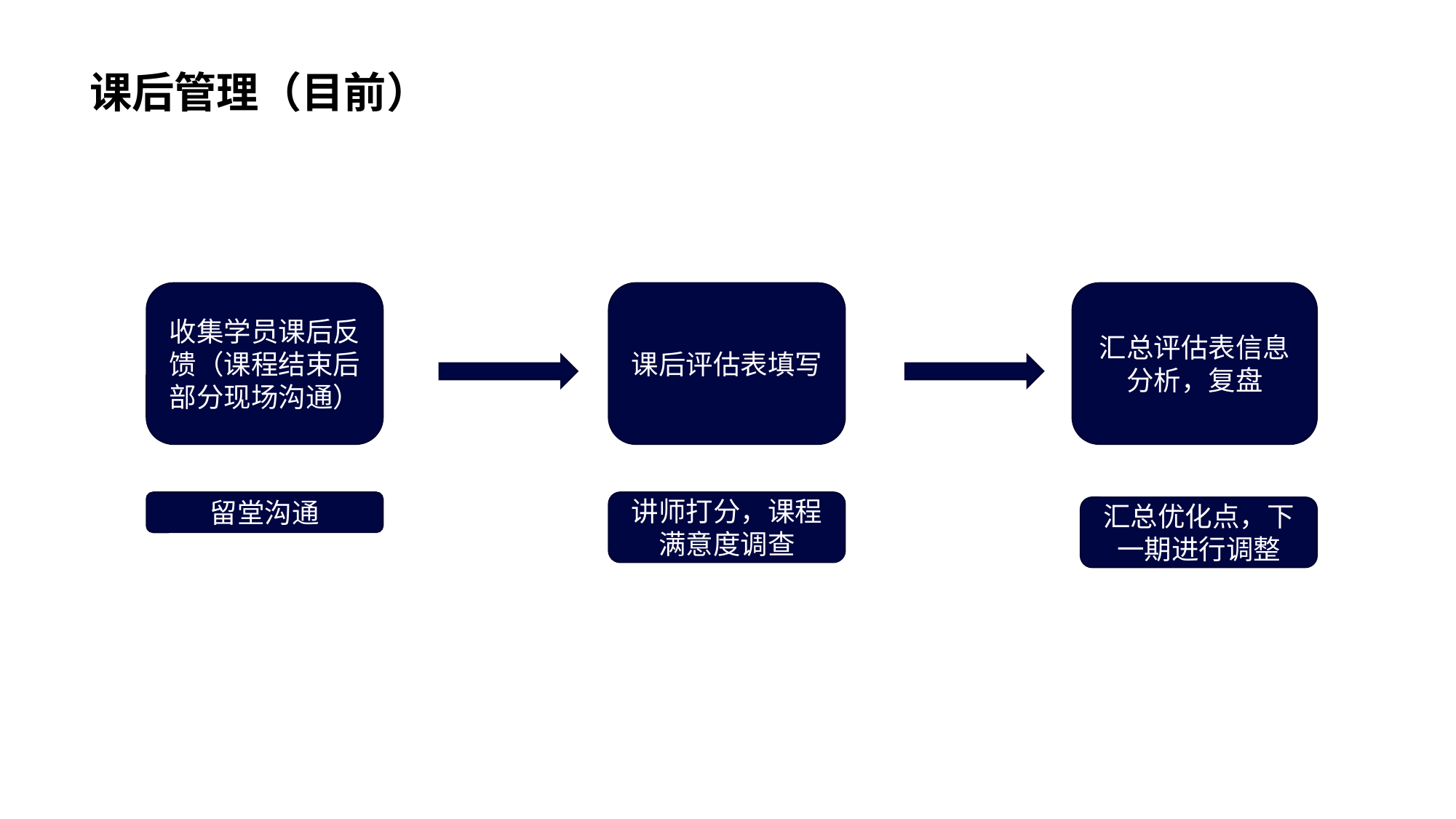

课后管理（目前）
收集学员课后反馈（课程结束后部分现场沟通）
课后评估表填写
汇总评估表信息分析，复盘

讲师打分，课程满意度调查
留堂沟通
汇总优化点，下一期进行调整